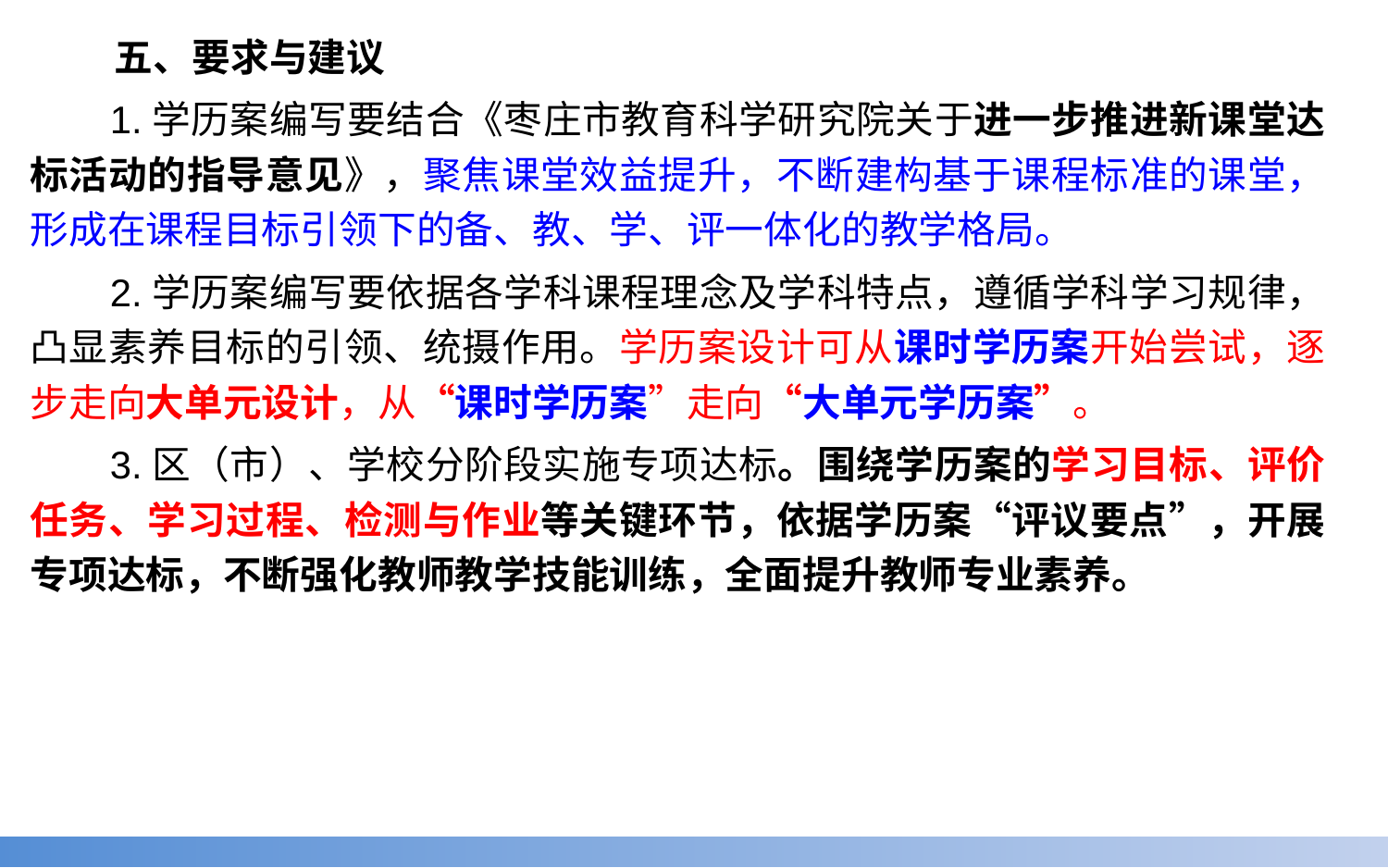

五、要求与建议
  1.学历案编写要结合《枣庄市教育科学研究院关于进一步推进新课堂达标活动的指导意见》，聚焦课堂效益提升，不断建构基于课程标准的课堂，形成在课程目标引领下的备、教、学、评一体化的教学格局。
  2.学历案编写要依据各学科课程理念及学科特点，遵循学科学习规律，凸显素养目标的引领、统摄作用。学历案设计可从课时学历案开始尝试，逐步走向大单元设计，从“课时学历案”走向“大单元学历案”。
  3.区（市）、学校分阶段实施专项达标。围绕学历案的学习目标、评价任务、学习过程、检测与作业等关键环节，依据学历案“评议要点”，开展专项达标，不断强化教师教学技能训练，全面提升教师专业素养。